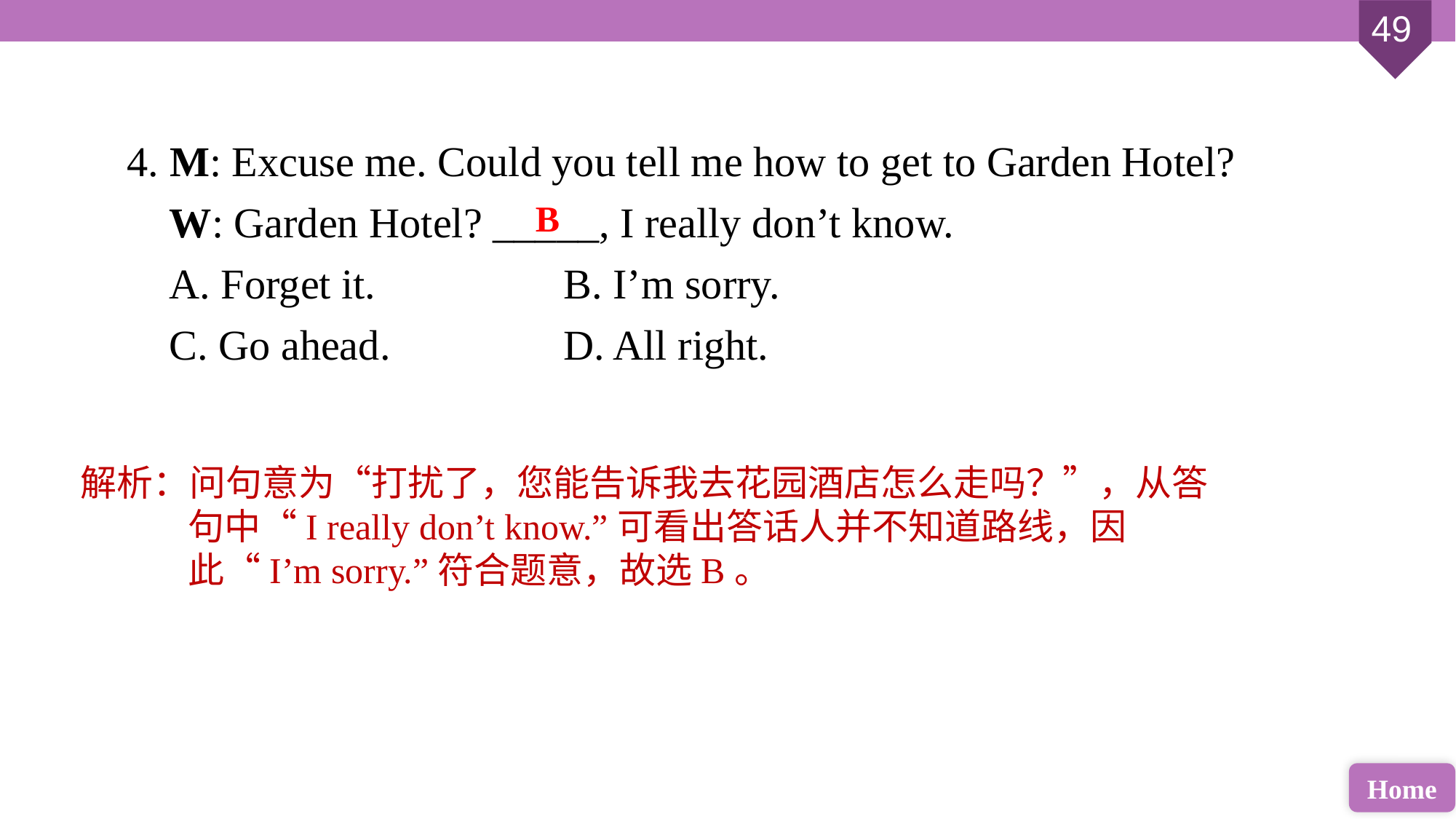

4. M: Excuse me. Could you tell me how to get to Garden Hotel?
    W: Garden Hotel? _____, I really don’t know.
    A. Forget it. 		B. I’m sorry.
    C. Go ahead. 		D. All right.
B
解析：问句意为“打扰了，您能告诉我去花园酒店怎么走吗？”，从答句中“I really don’t know.”可看出答话人并不知道路线，因此“I’m sorry.”符合题意，故选B。